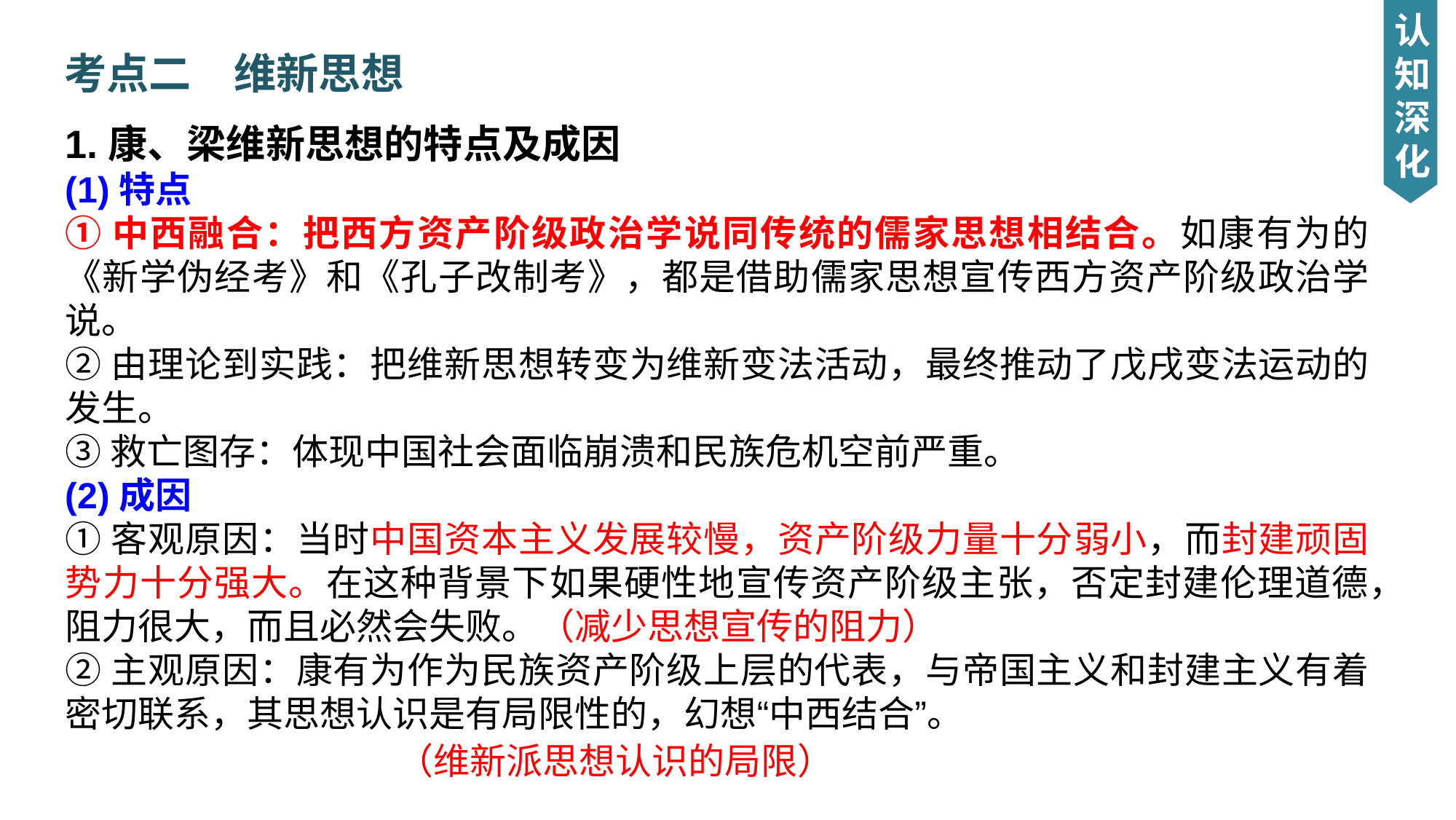

考点二　维新思想
认知深化
1.康、梁维新思想的特点及成因
(1)特点
①中西融合：把西方资产阶级政治学说同传统的儒家思想相结合。如康有为的《新学伪经考》和《孔子改制考》，都是借助儒家思想宣传西方资产阶级政治学说。
②由理论到实践：把维新思想转变为维新变法活动，最终推动了戊戌变法运动的发生。
③救亡图存：体现中国社会面临崩溃和民族危机空前严重。
(2)成因
①客观原因：当时中国资本主义发展较慢，资产阶级力量十分弱小，而封建顽固势力十分强大。在这种背景下如果硬性地宣传资产阶级主张，否定封建伦理道德，阻力很大，而且必然会失败。（减少思想宣传的阻力）
②主观原因：康有为作为民族资产阶级上层的代表，与帝国主义和封建主义有着密切联系，其思想认识是有局限性的，幻想“中西结合”。
（维新派思想认识的局限）